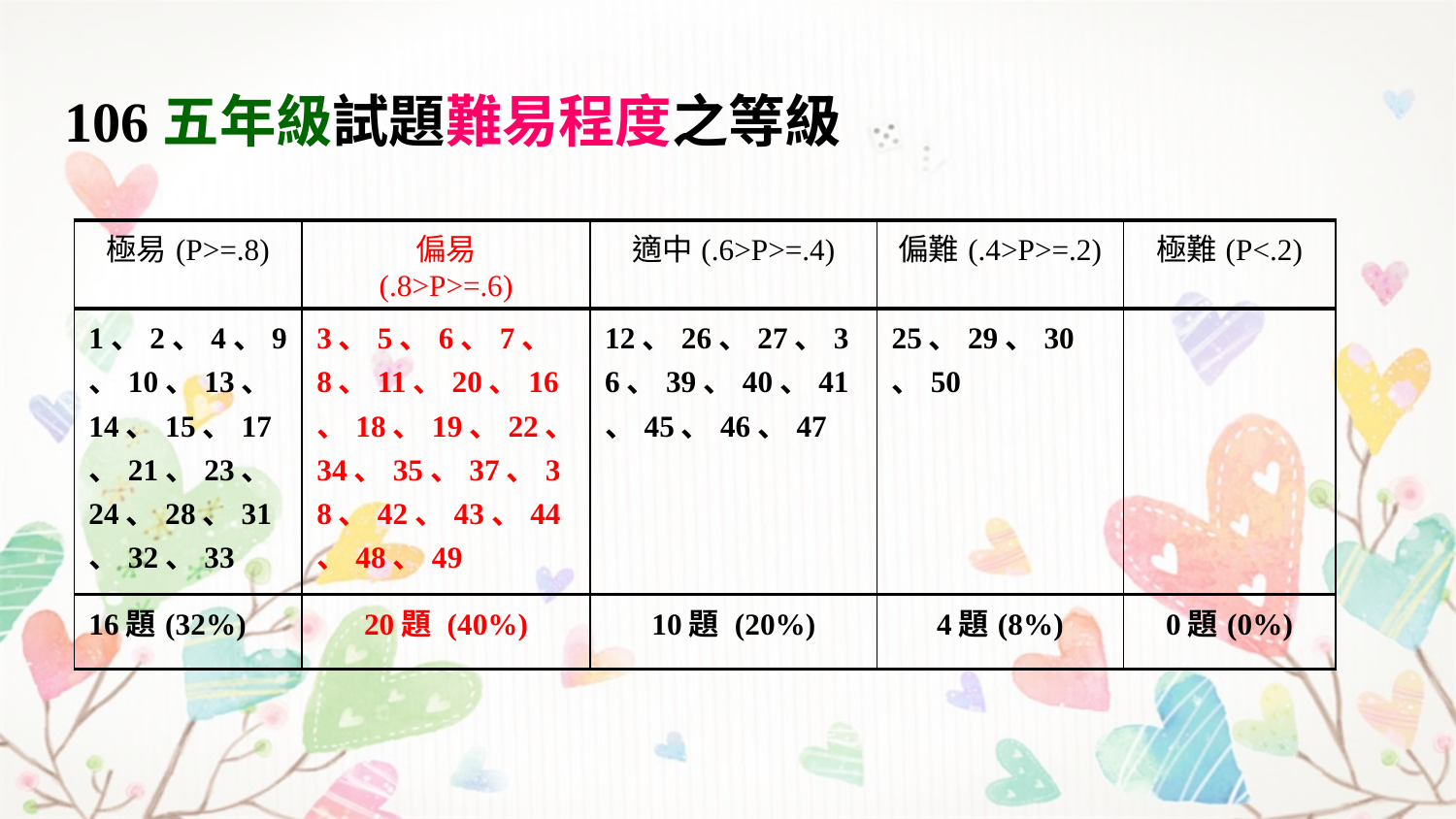

# 106五年級試題難易程度之等級
| 極易(P>=.8) | 偏易 (.8>P>=.6) | 適中(.6>P>=.4) | 偏難(.4>P>=.2) | 極難(P<.2) |
| --- | --- | --- | --- | --- |
| 1、2、4、9、10、13、14、15、17、21、23、24、28、31、32、33 | 3、5、6、7、8、11、20、16、18、19、22、34、35、37、38、42、43、44、48、49 | 12、26、27、36、39、40、41、45、46、47 | 25、29、30、50 |  |
| 16題(32%) | 20題 (40%) | 10題 (20%) | 4題(8%) | 0題(0%) |